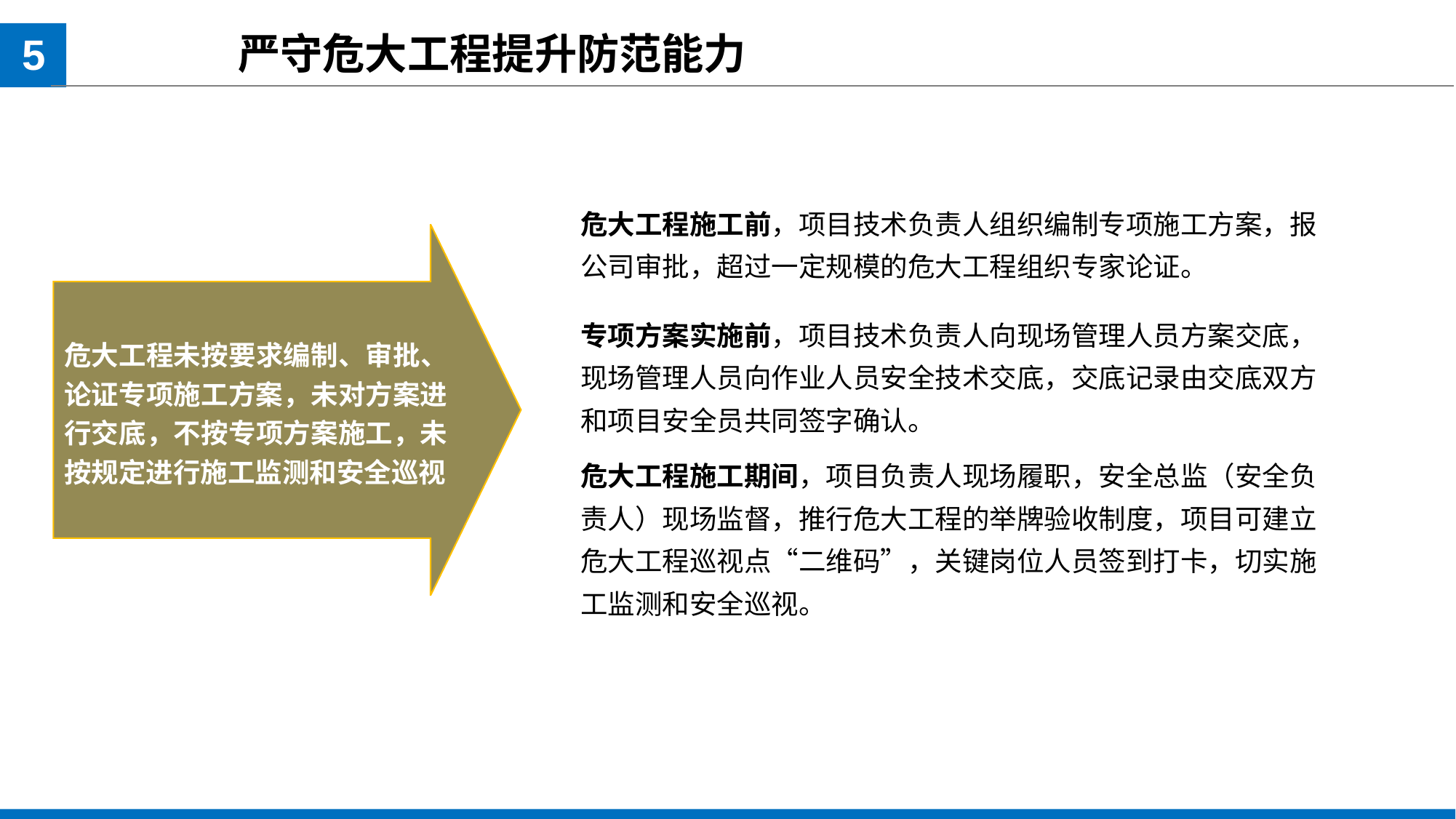

严守危大工程提升防范能力
5
危大工程施工前，项目技术负责人组织编制专项施工方案，报公司审批，超过一定规模的危大工程组织专家论证。
专项方案实施前，项目技术负责人向现场管理人员方案交底，现场管理人员向作业人员安全技术交底，交底记录由交底双方和项目安全员共同签字确认。
危大工程施工期间，项目负责人现场履职，安全总监（安全负责人）现场监督，推行危大工程的举牌验收制度，项目可建立危大工程巡视点“二维码”，关键岗位人员签到打卡，切实施工监测和安全巡视。
危大工程未按要求编制、审批、论证专项施工方案，未对方案进行交底，不按专项方案施工，未按规定进行施工监测和安全巡视